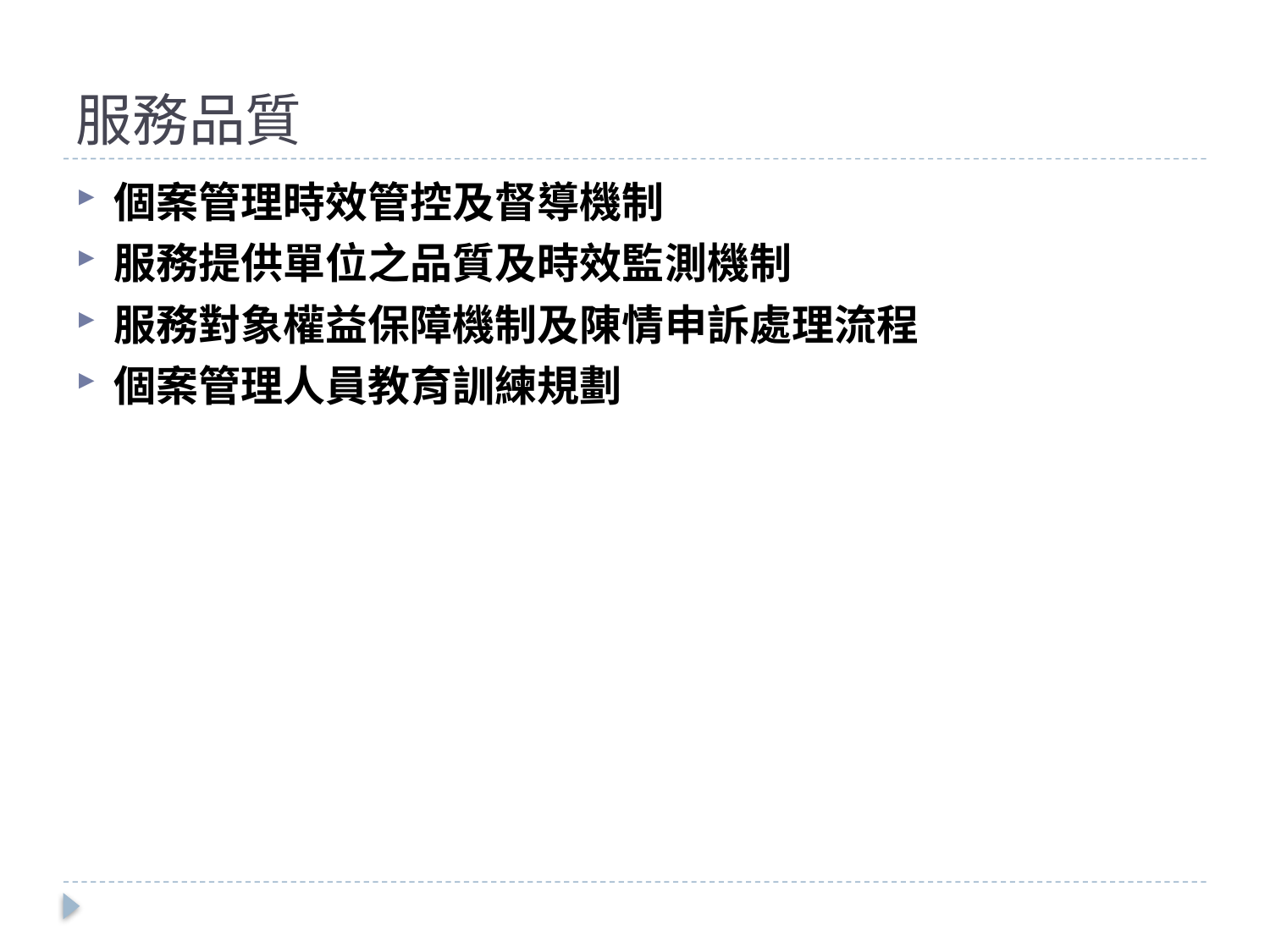

# 服務品質
個案管理時效管控及督導機制
服務提供單位之品質及時效監測機制
服務對象權益保障機制及陳情申訴處理流程
個案管理人員教育訓練規劃